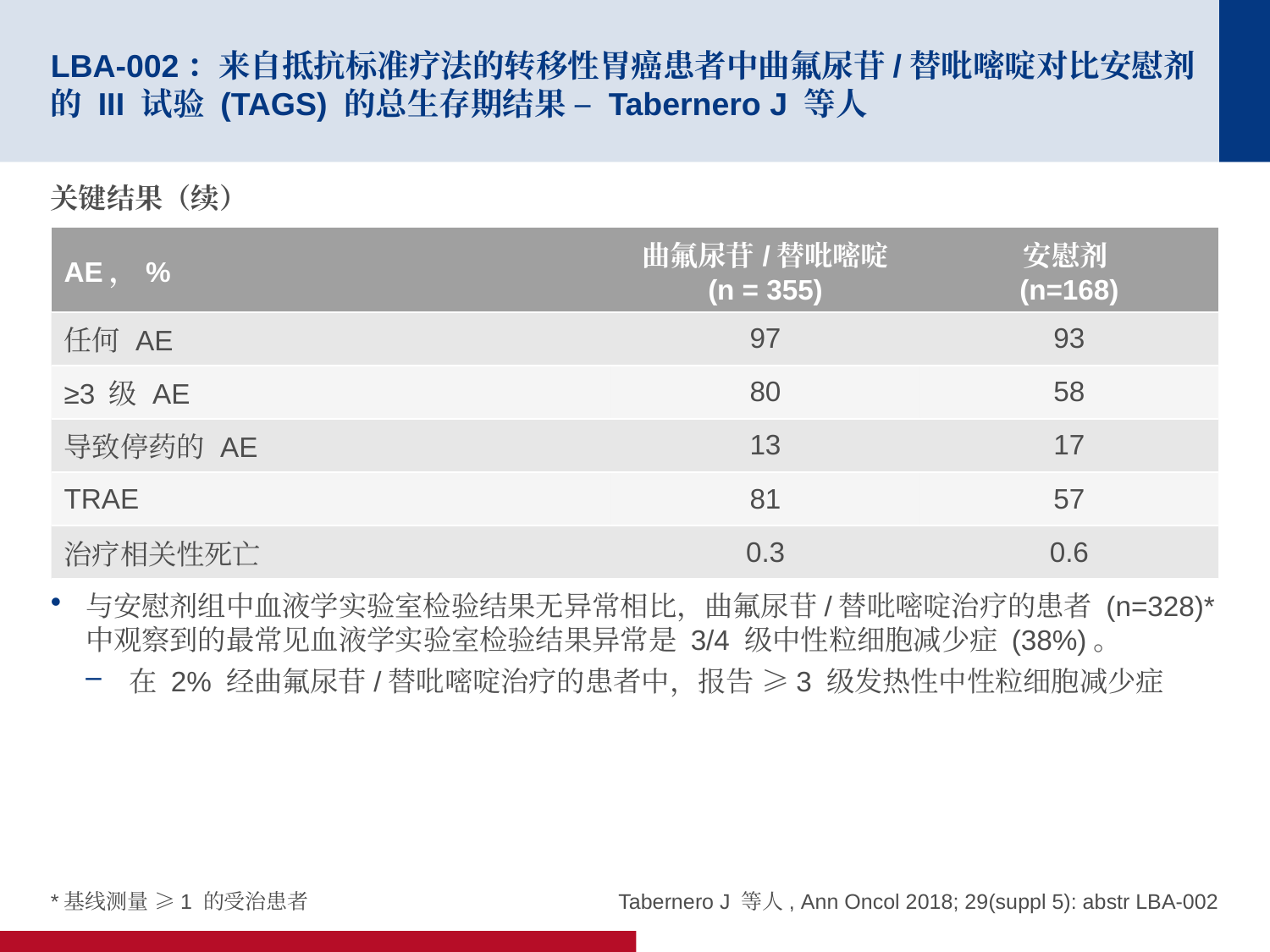

# LBA-002：来自抵抗标准疗法的转移性胃癌患者中曲氟尿苷/替吡嘧啶对比安慰剂的 III 试验 (TAGS) 的总生存期结果 – Tabernero J 等人
关键结果（续）

与安慰剂组中血液学实验室检验结果无异常相比，曲氟尿苷/替吡嘧啶治疗的患者 (n=328)* 中观察到的最常见血液学实验室检验结果异常是 3/4 级中性粒细胞减少症 (38%)。
在 2% 经曲氟尿苷/替吡嘧啶治疗的患者中，报告 ≥3 级发热性中性粒细胞减少症

| AE，% | 曲氟尿苷/替吡嘧啶 (n = 355) | 安慰剂 (n=168) |
| --- | --- | --- |
| 任何 AE | 97 | 93 |
| ≥3 级 AE | 80 | 58 |
| 导致停药的 AE | 13 | 17 |
| TRAE | 81 | 57 |
| 治疗相关性死亡 | 0.3 | 0.6 |
*基线测量 ≥1 的受治患者
Tabernero J 等人, Ann Oncol 2018; 29(suppl 5): abstr LBA-002